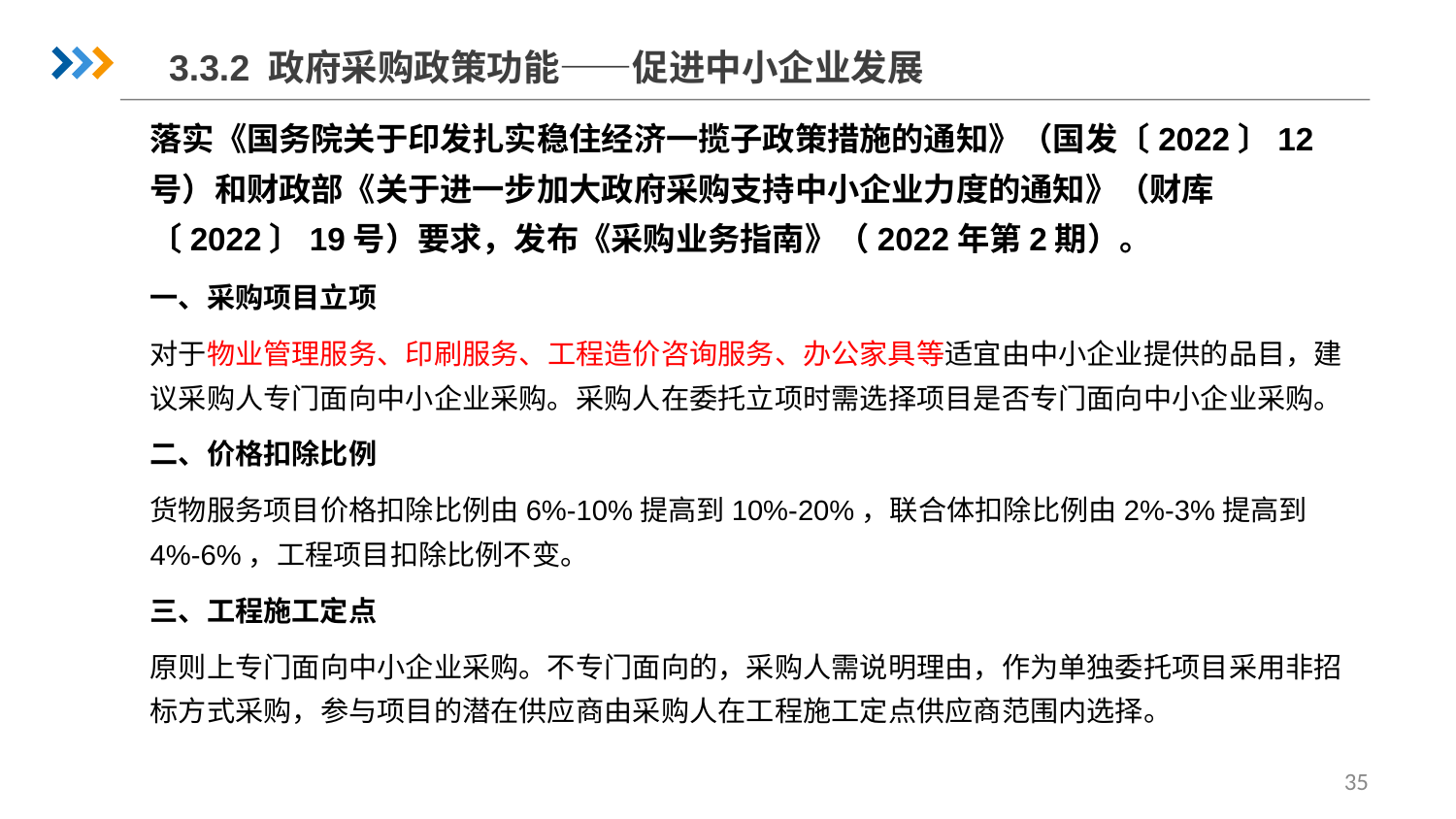

3.3.2 政府采购政策功能——促进中小企业发展

落实《国务院关于印发扎实稳住经济一揽子政策措施的通知》（国发〔2022〕12号）和财政部《关于进一步加大政府采购支持中小企业力度的通知》（财库〔2022〕19号）要求，发布《采购业务指南》（2022年第2期）。
一、采购项目立项
对于物业管理服务、印刷服务、工程造价咨询服务、办公家具等适宜由中小企业提供的品目，建议采购人专门面向中小企业采购。​采购人在委托立项时需选择项目是否专门面向中小企业采购。
二、价格扣除比例
货物服务项目价格扣除比例由6%-10%提高到10%-20%，联合体扣除比例由2%-3%提高到4%-6%，工程项目扣除比例不变。
三、工程施工定点
原则上专门面向中小企业采购。不专门面向的，采购人需说明理由，作为单独委托项目采用非招标方式采购，参与项目的潜在供应商由采购人在工程施工定点供应商范围内选择。
35